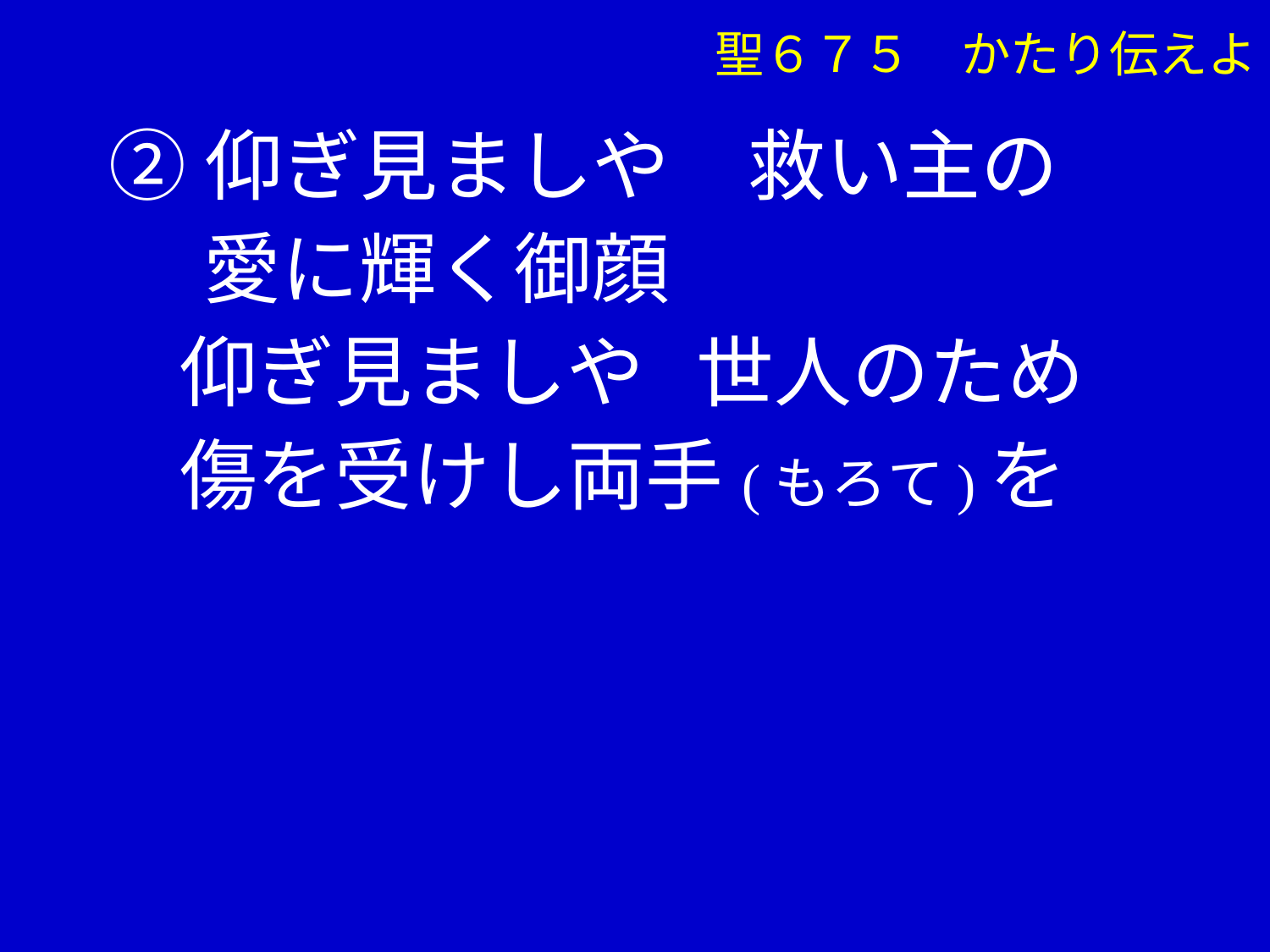

聖６７５　かたり伝えよ
②仰ぎ見ましや　救い主の
　 愛に輝く御顔
   仰ぎ見ましや   世人のため
   傷を受けし両手(もろて)を